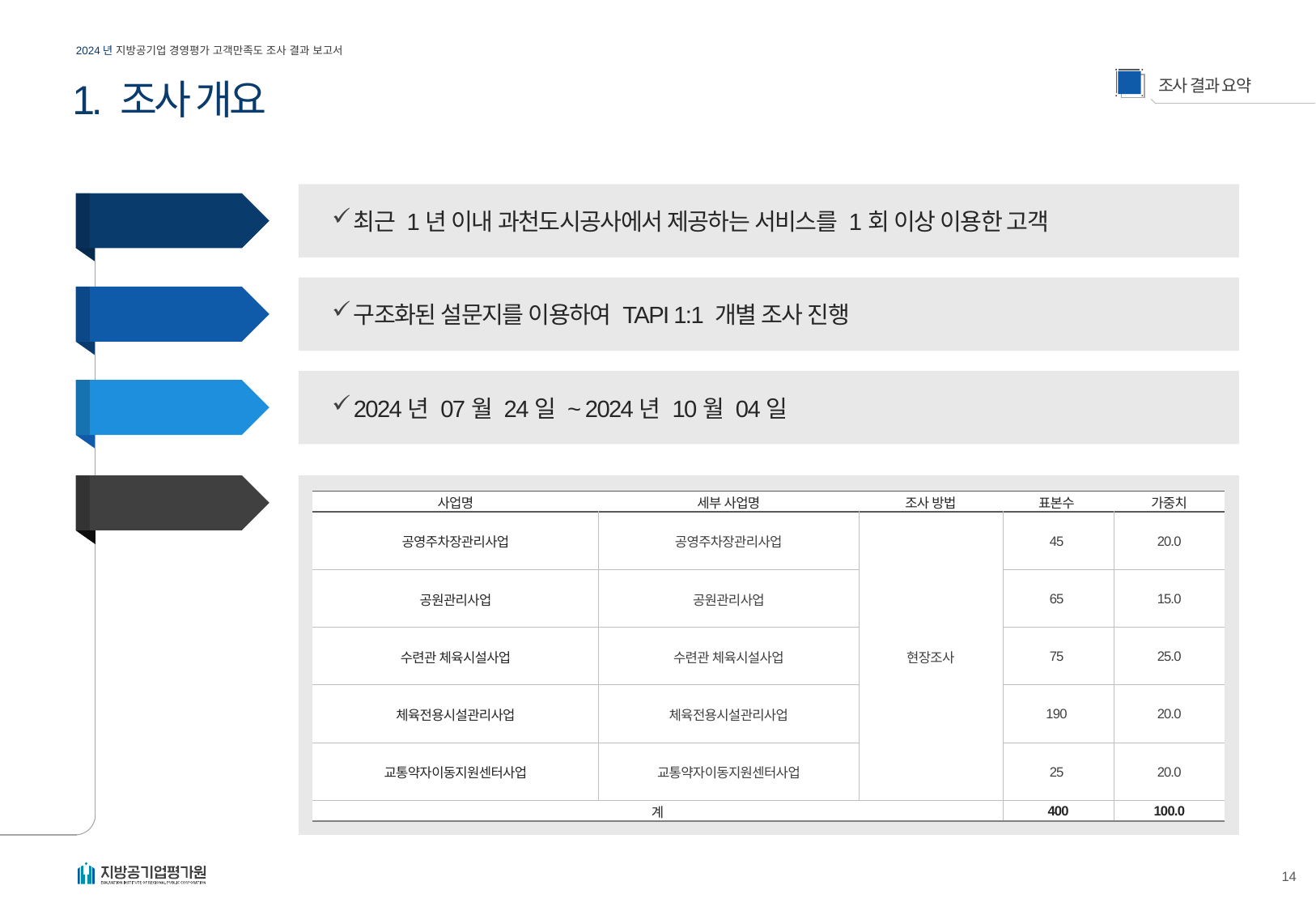

1. 조사 개요
최근 1년 이내 과천도시공사에서 제공하는 서비스를 1회 이상 이용한 고객
조사 대상

구조화된 설문지를 이용하여 TAPI 1:1 개별 조사 진행
조사 방법

2024년 07월 24일 ~ 2024년 10월 04일
조사 기간

조사 설계

| 사업명 | 세부 사업명 | 조사 방법 | 표본수 | 가중치 |
| --- | --- | --- | --- | --- |
| 공영주차장관리사업 | 공영주차장관리사업 | 현장조사 | 45 | 20.0 |
| 공원관리사업 | 공원관리사업 |  | 65 | 15.0 |
| 수련관 체육시설사업 | 수련관 체육시설사업 |  | 75 | 25.0 |
| 체육전용시설관리사업 | 체육전용시설관리사업 |  | 190 | 20.0 |
| 교통약자이동지원센터사업 | 교통약자이동지원센터사업 |  | 25 | 20.0 |
| 계 |  |  | 400 | 100.0 |